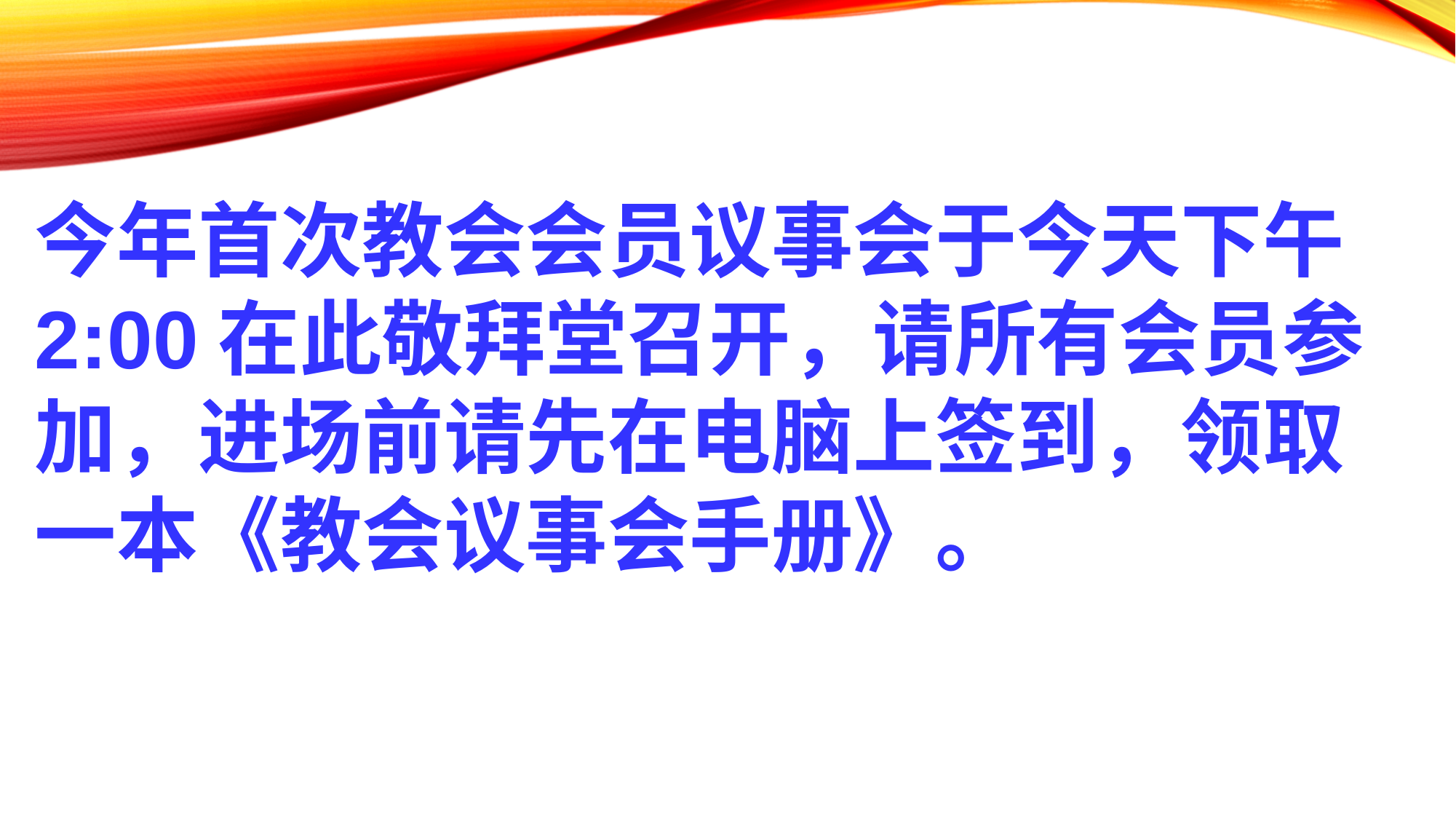

今年首次教会会员议事会于今天下午2:00在此敬拜堂召开，请所有会员参加，进场前请先在电脑上签到，领取一本《教会议事会手册》。